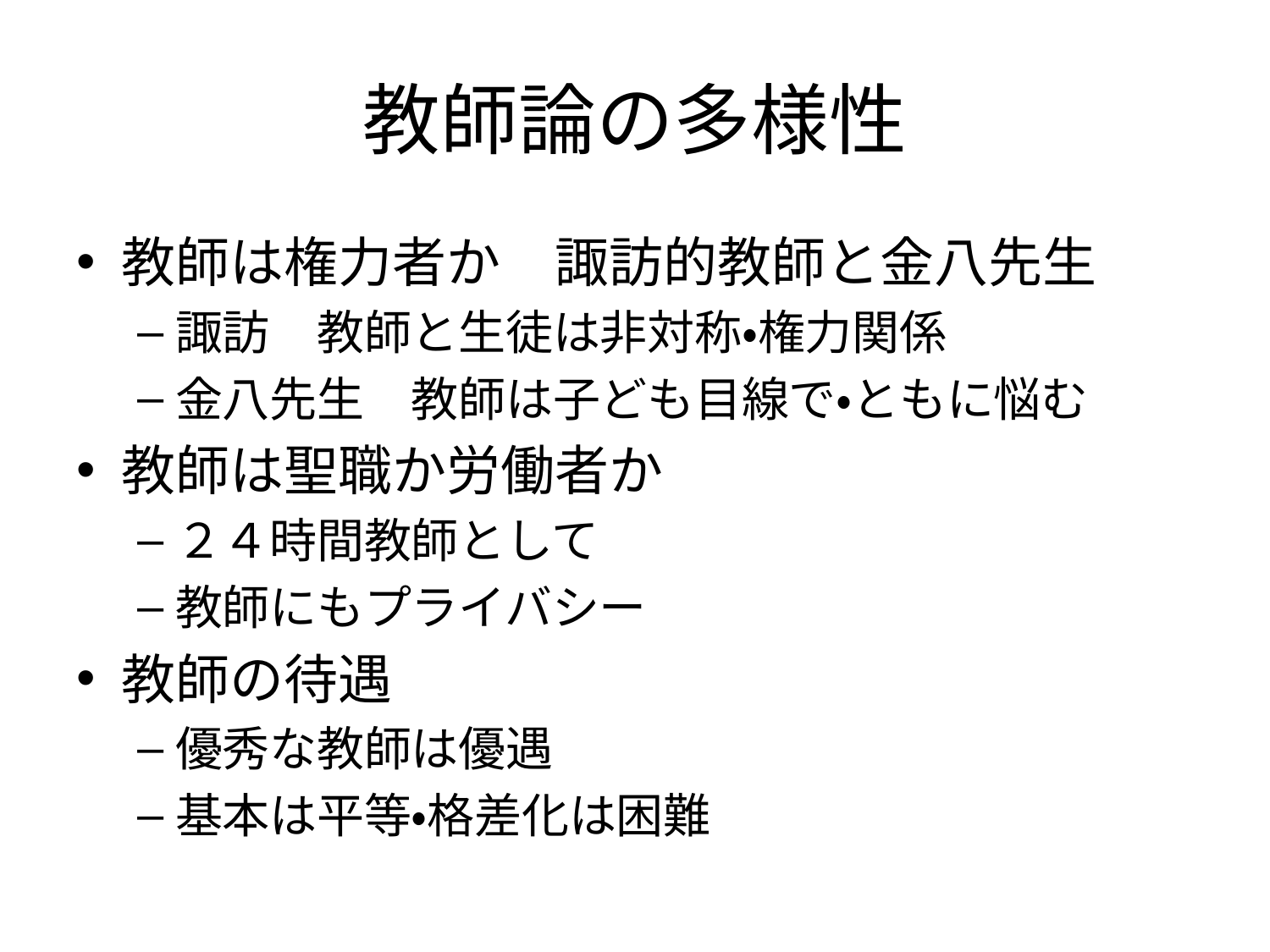

# 教師論の多様性
教師は権力者か　諏訪的教師と金八先生
諏訪　教師と生徒は非対称・権力関係
金八先生　教師は子ども目線で・ともに悩む
教師は聖職か労働者か
２４時間教師として
教師にもプライバシー
教師の待遇
優秀な教師は優遇
基本は平等・格差化は困難